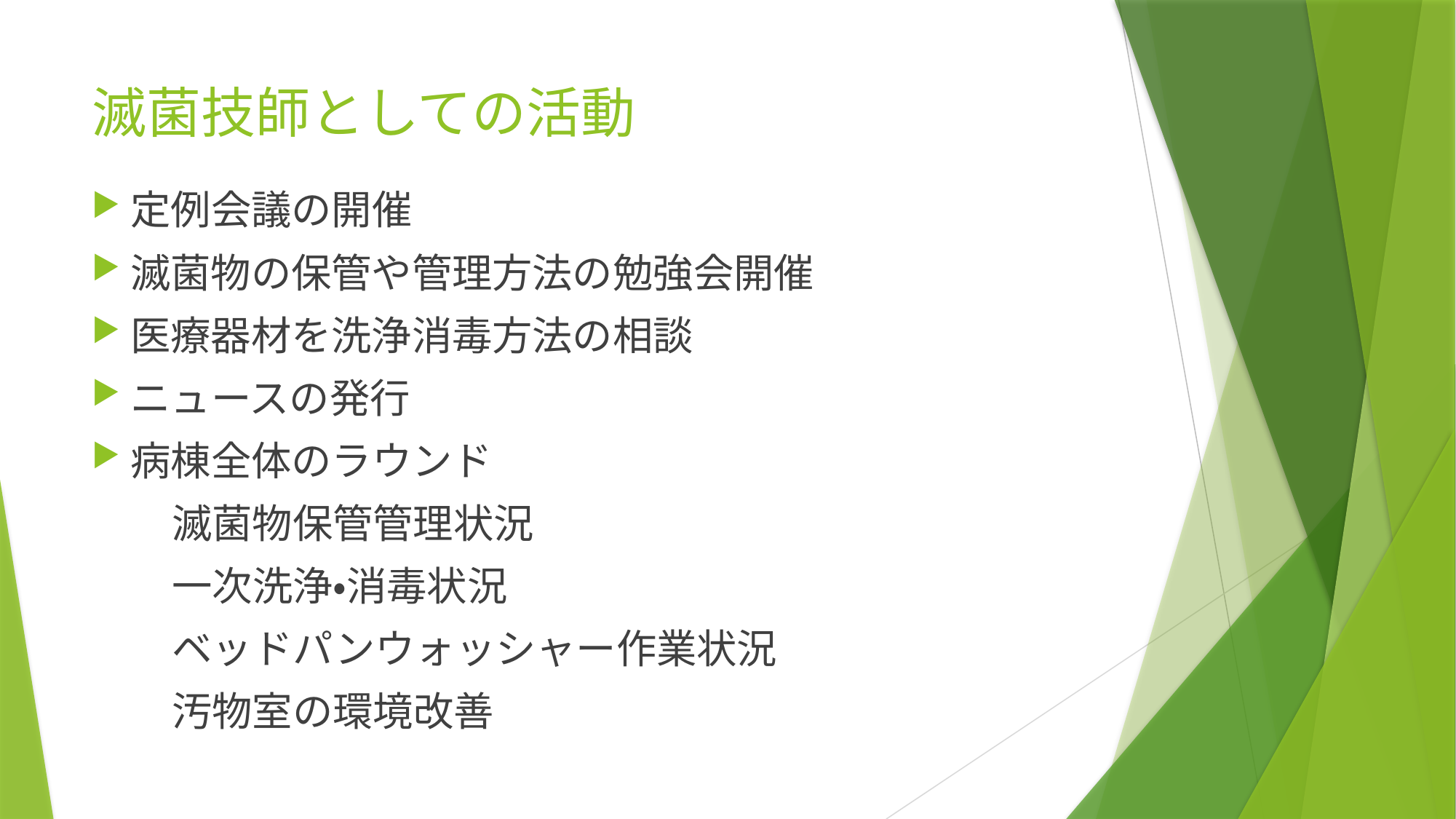

# 滅菌技師としての活動
定例会議の開催
滅菌物の保管や管理方法の勉強会開催
医療器材を洗浄消毒方法の相談
ニュースの発行
病棟全体のラウンド
　　滅菌物保管管理状況
　　一次洗浄・消毒状況
　　ベッドパンウォッシャー作業状況
　　汚物室の環境改善